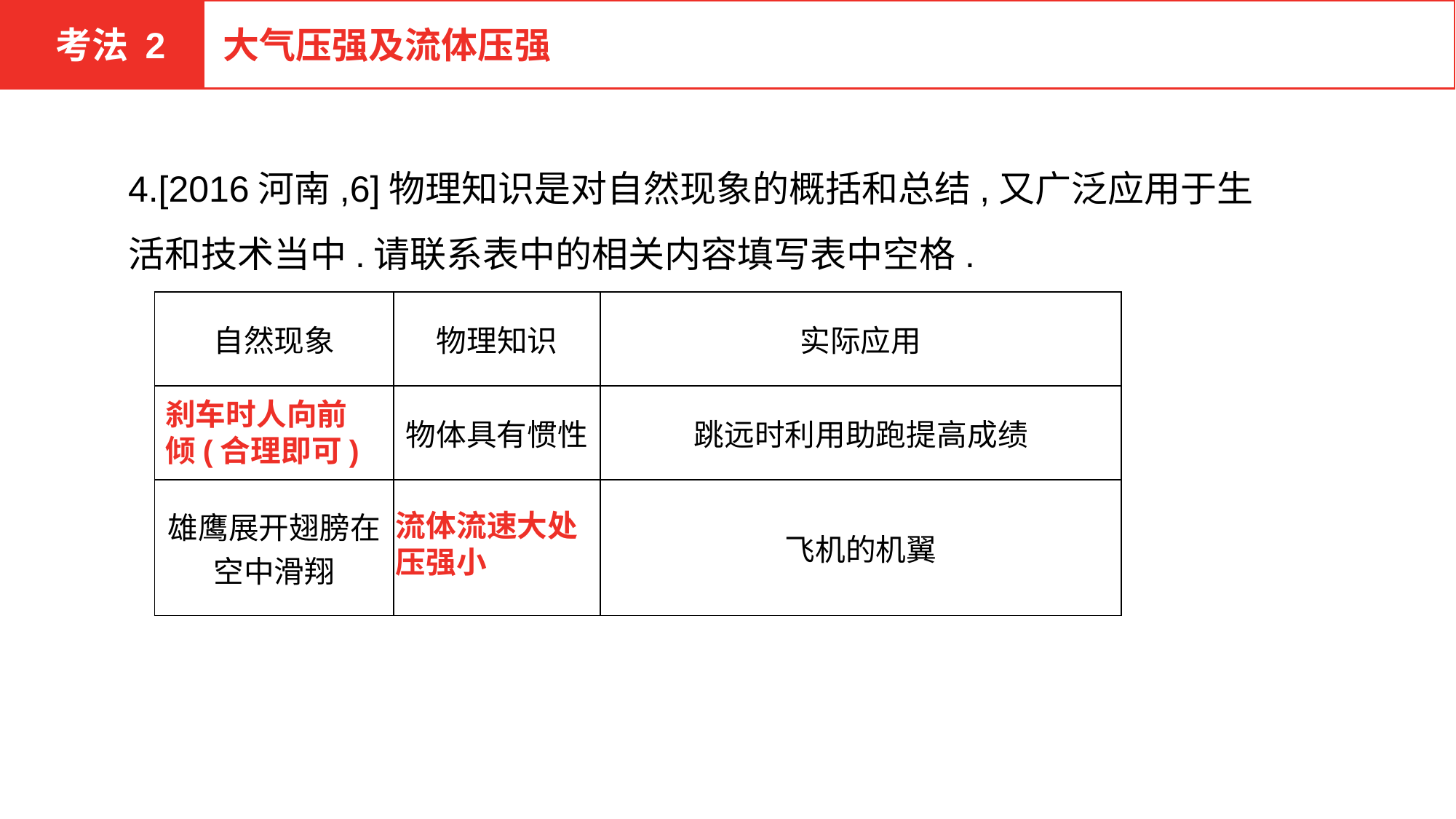

考法 2
大气压强及流体压强
4.[2016河南,6]物理知识是对自然现象的概括和总结,又广泛应用于生活和技术当中.请联系表中的相关内容填写表中空格.
| 自然现象 | 物理知识 | 实际应用 |
| --- | --- | --- |
|  | 物体具有惯性 | 跳远时利用助跑提高成绩 |
| 雄鹰展开翅膀在空中滑翔 |  | 飞机的机翼 |
刹车时人向前倾(合理即可)
流体流速大处压强小